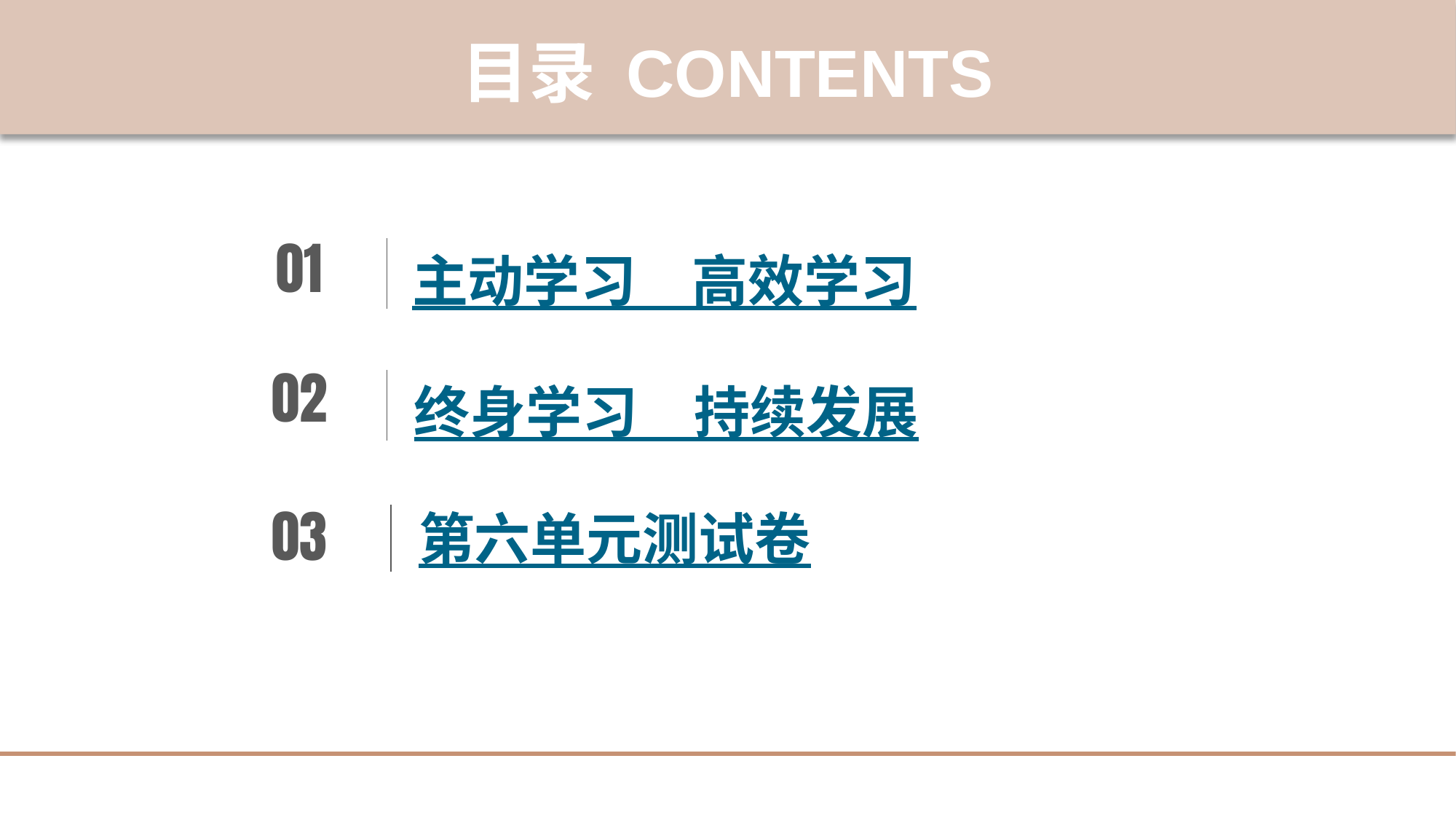

目录 CONTENTS
01
主动学习　高效学习
02
终身学习　持续发展
第六单元测试卷
03